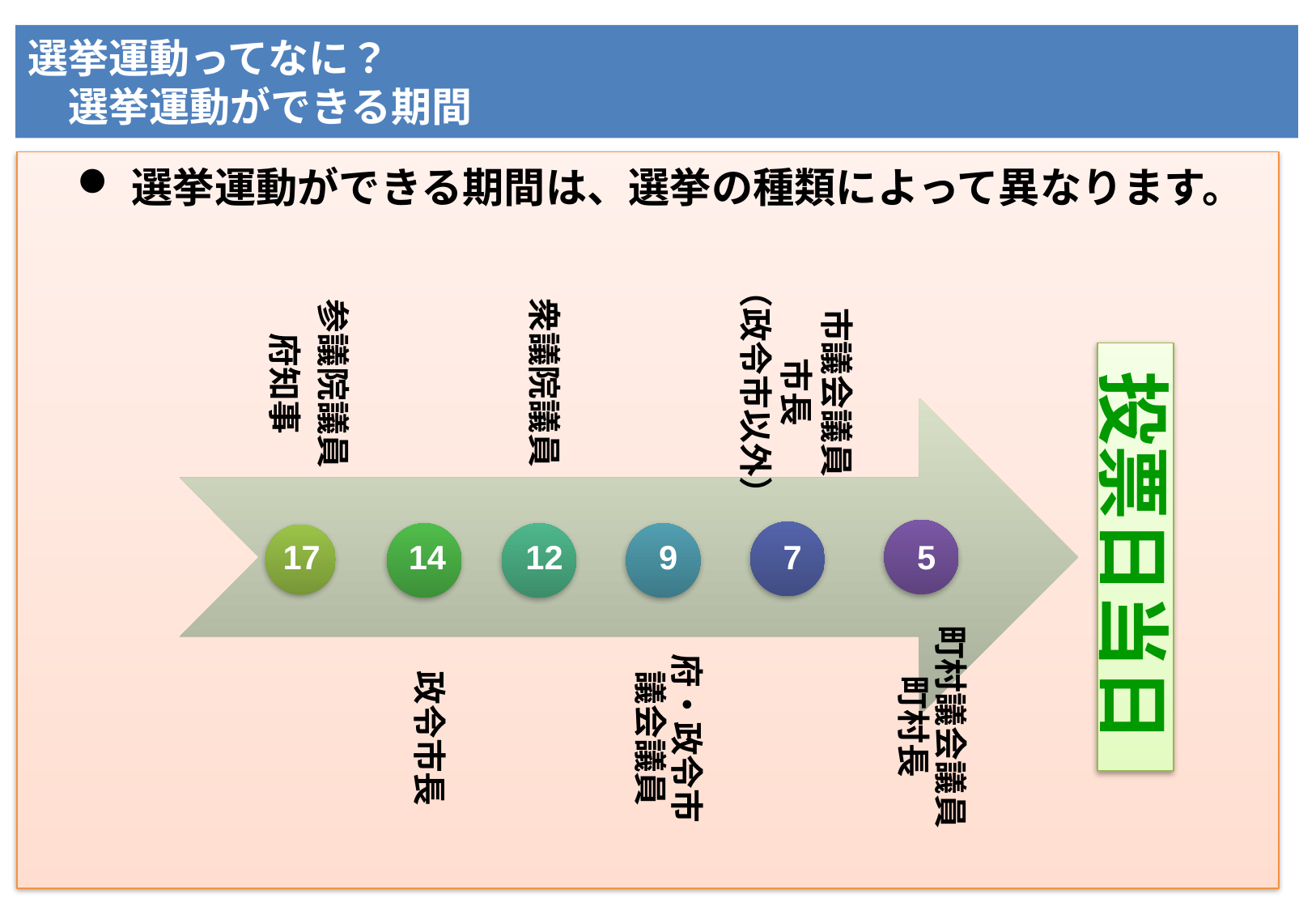

# 選挙運動ってなに？ 　選挙運動ができる期間
選挙運動ができる期間は、選挙の種類によって異なります。

参議院議員
府知事
政令市長
衆議院議員
府・政令市議会議員
市議会議員
市長
（政令市以外）
町村議会議員
町村長
投票日当日
17
14
12
9
7
5